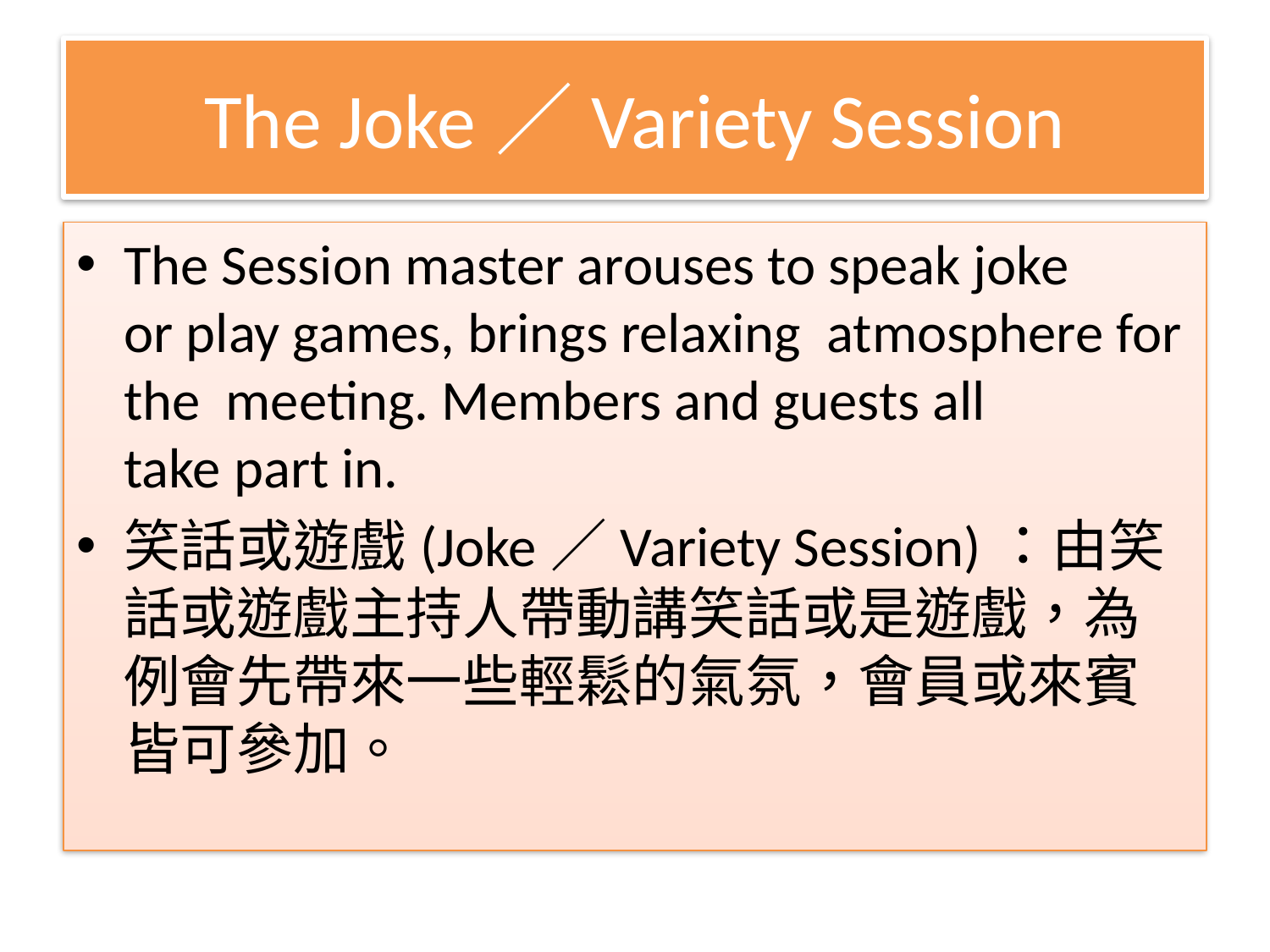

# The Joke／Variety Session
The Session master arouses to speak joke or play games, brings relaxing  atmosphere for the  meeting. Members and guests all take part in.
笑話或遊戲(Joke／Variety Session)：由笑話或遊戲主持人帶動講笑話或是遊戲，為例會先帶來一些輕鬆的氣氛，會員或來賓皆可參加。